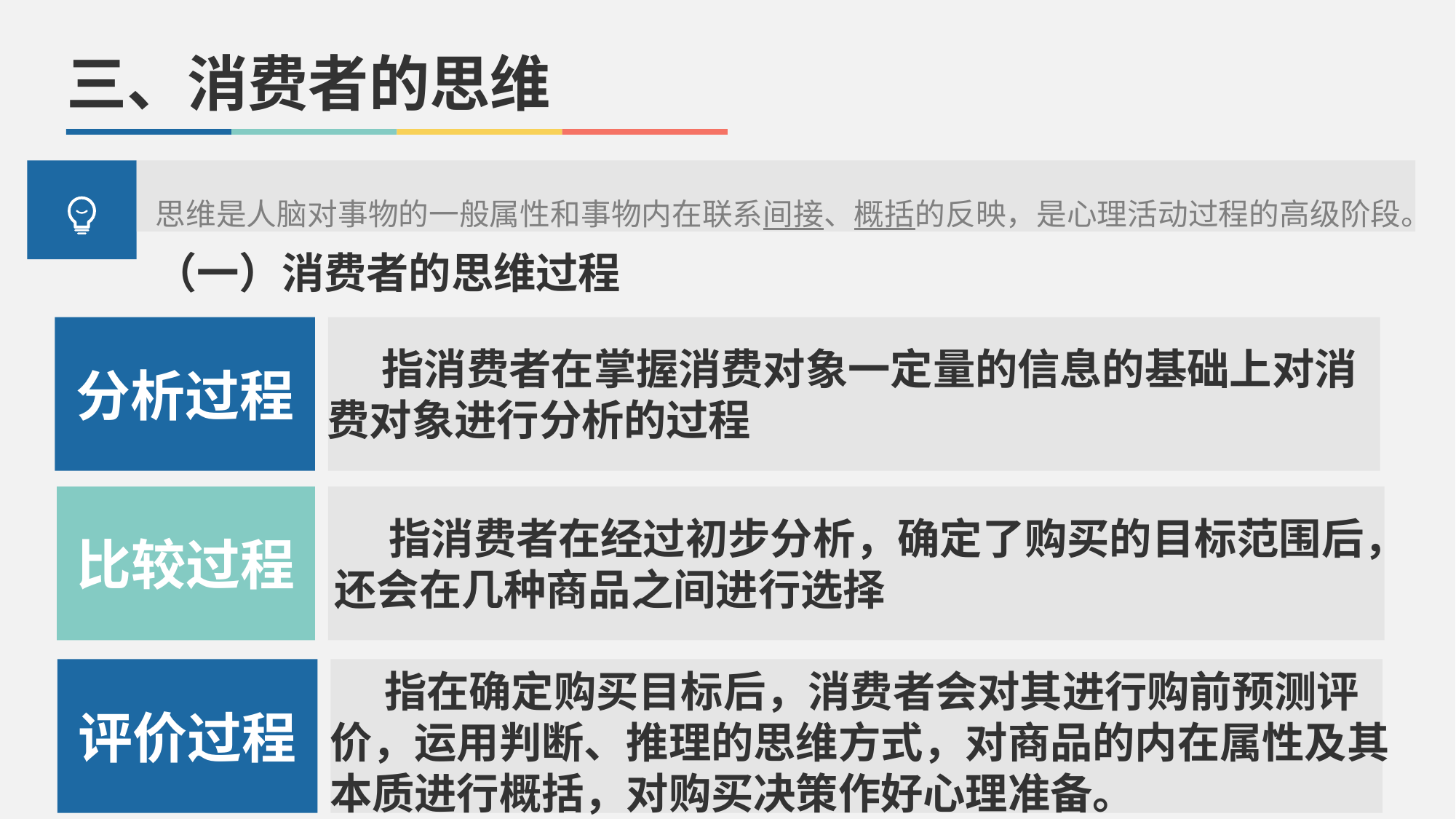

三、消费者的思维

思维是人脑对事物的一般属性和事物内在联系间接、概括的反映，是心理活动过程的高级阶段。

（一）消费者的思维过程
分析过程

指消费者在掌握消费对象一定量的信息的基础上对消费对象进行分析的过程
比较过程

指消费者在经过初步分析，确定了购买的目标范围后，还会在几种商品之间进行选择
评价过程

指在确定购买目标后，消费者会对其进行购前预测评价，运用判断、推理的思维方式，对商品的内在属性及其本质进行概括，对购买决策作好心理准备。